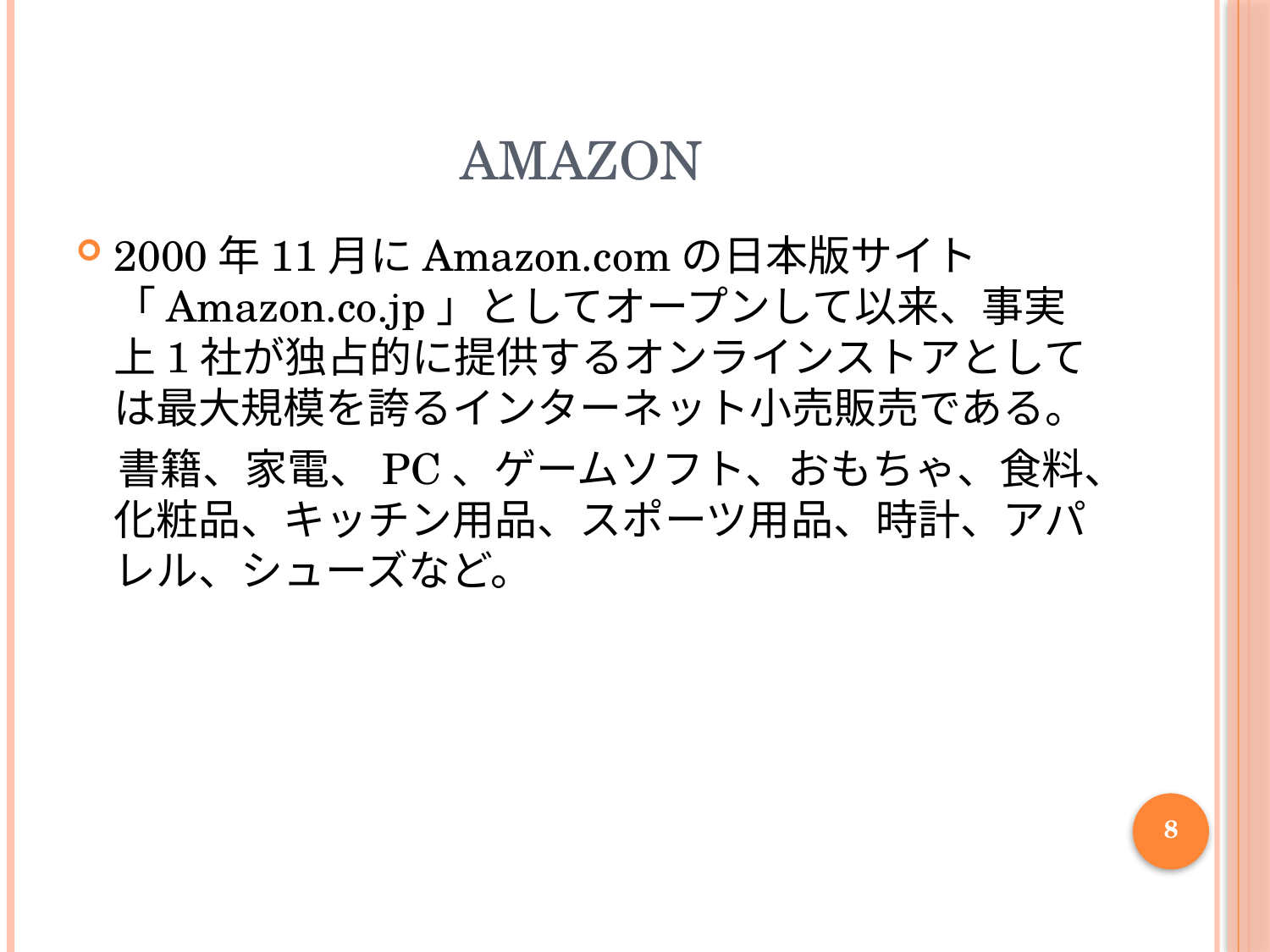

# AMAZON
2000年11月にAmazon.comの日本版サイト「Amazon.co.jp」としてオープンして以来、事実上1社が独占的に提供するオンラインストアとしては最大規模を誇るインターネット小売販売である。
　書籍、家電、PC、ゲームソフト、おもちゃ、食料、化粧品、キッチン用品、スポーツ用品、時計、アパレル、シューズなど。

8